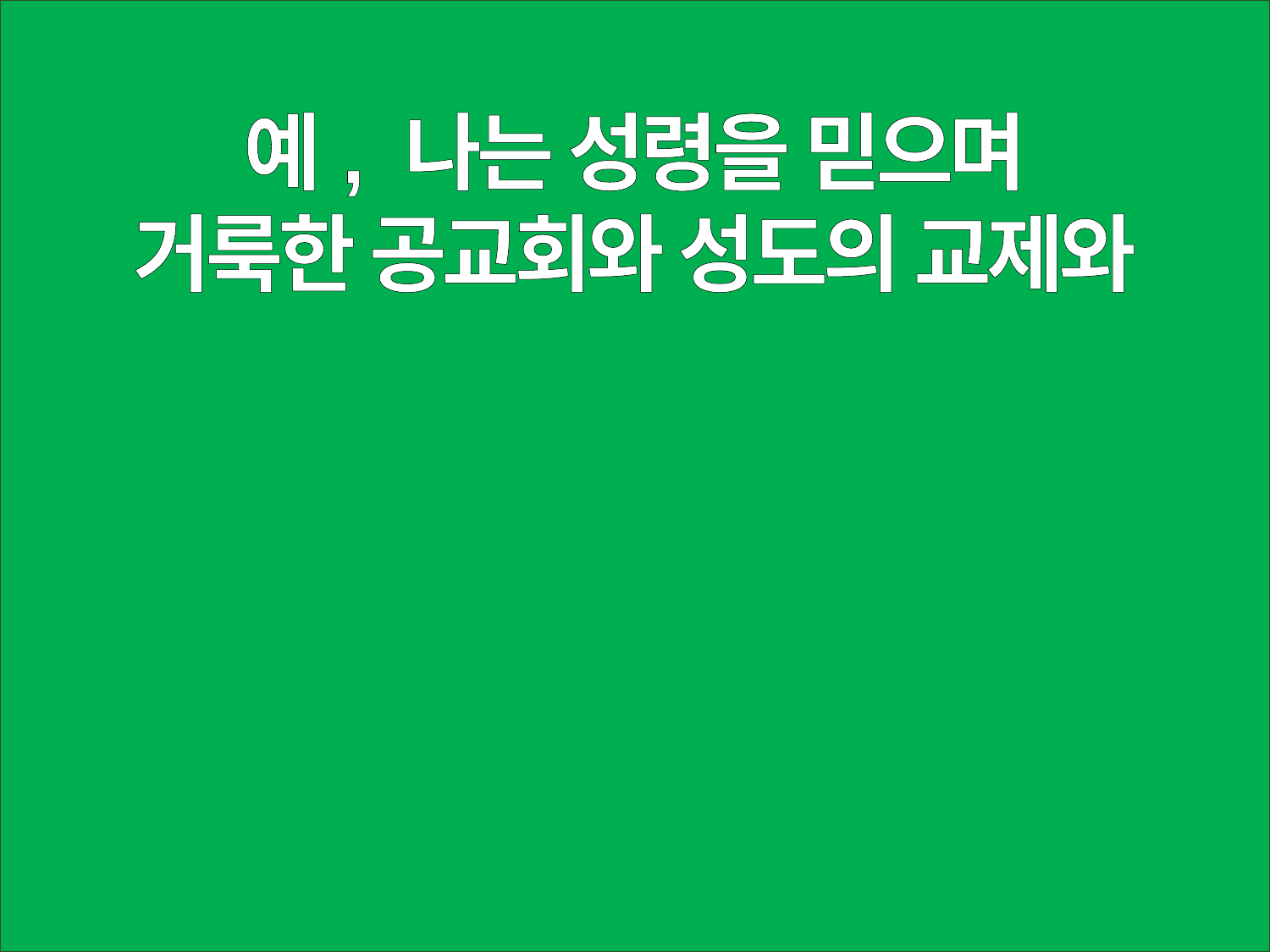

예, 나는 성령을 믿으며
거룩한 공교회와 성도의 교제와